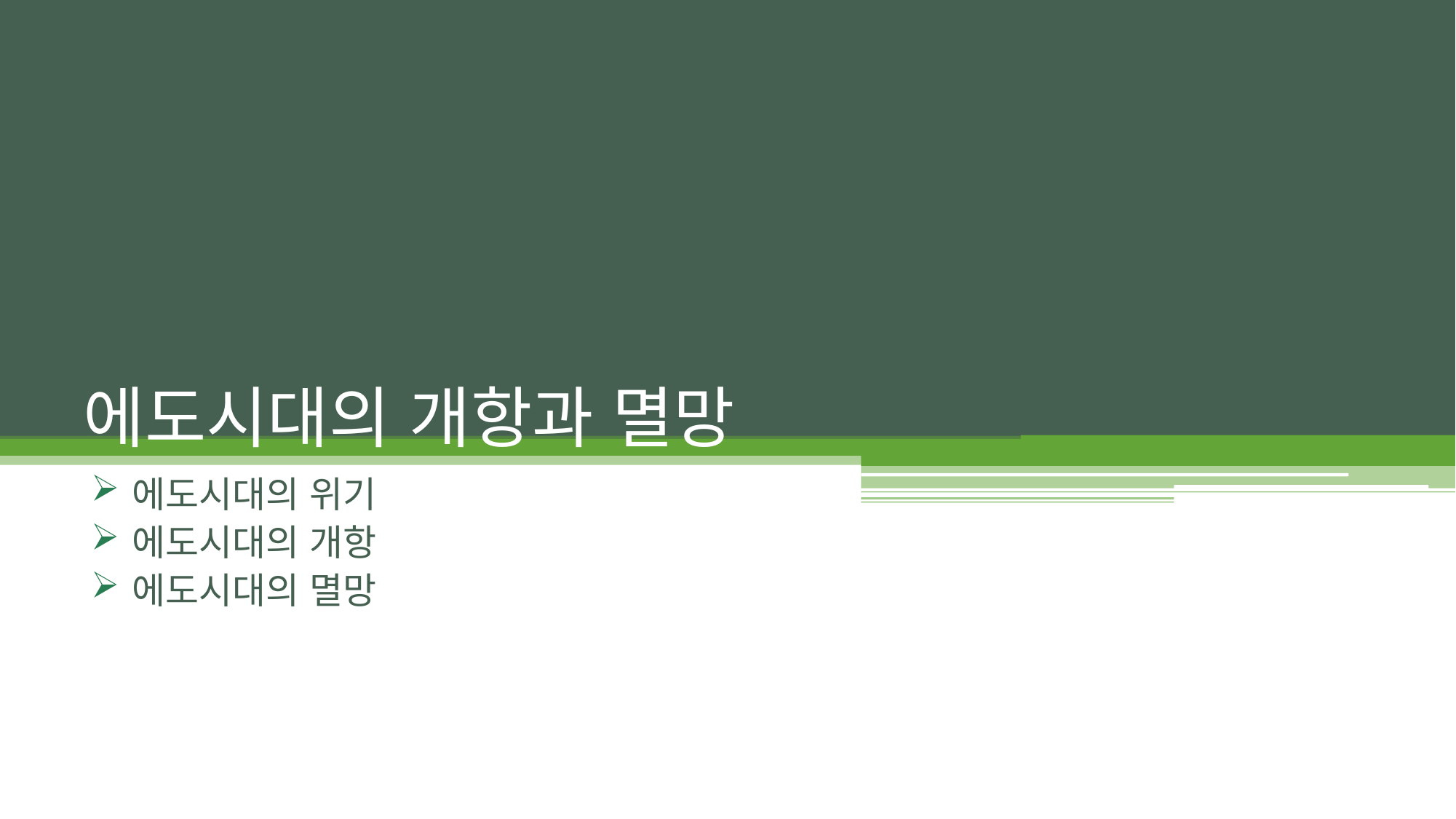

# 에도시대의 개항과 멸망
에도시대의 위기
에도시대의 개항
에도시대의 멸망